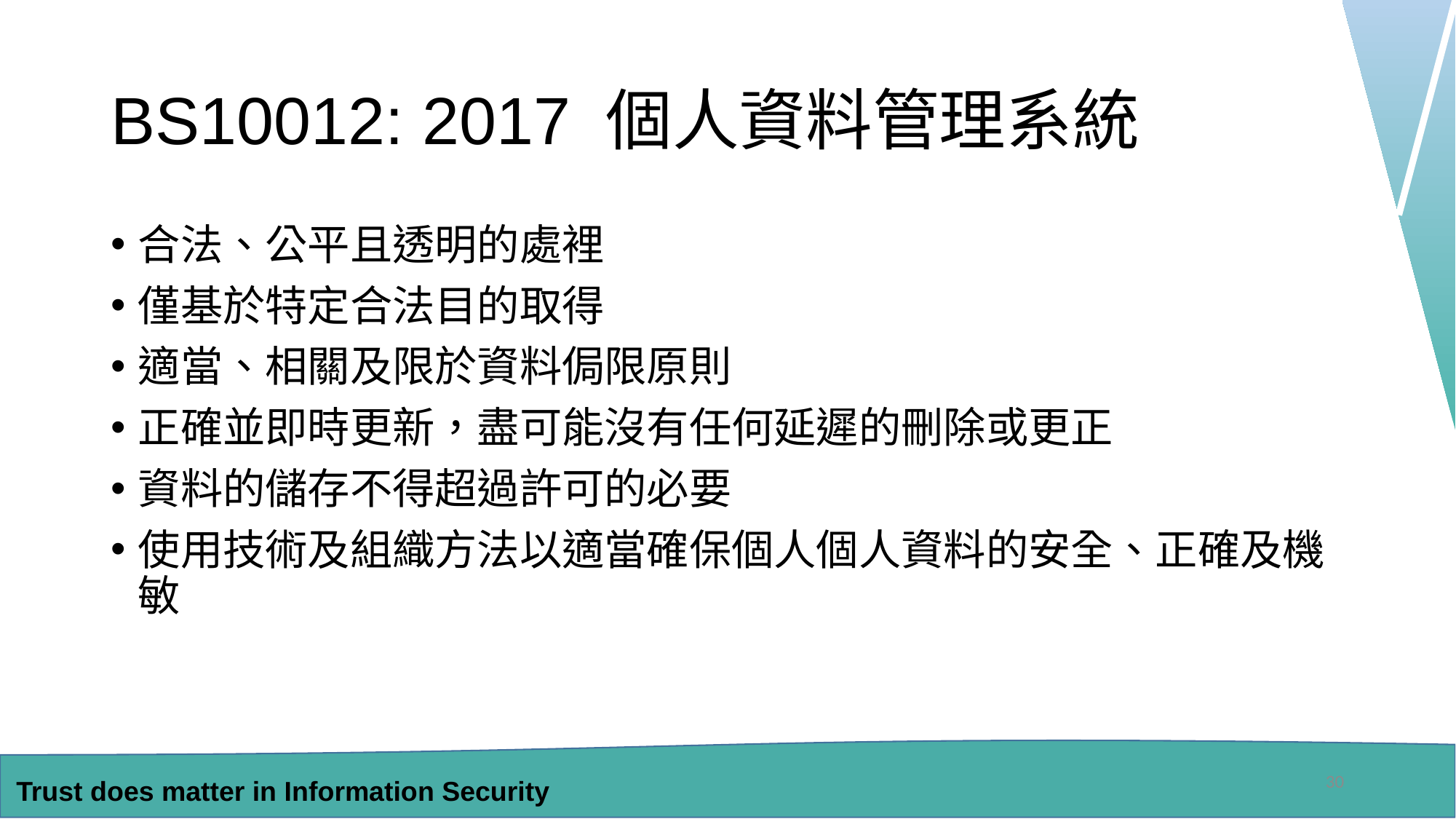

# BS10012: 2017 個人資料管理系統
合法、公平且透明的處裡
僅基於特定合法目的取得
適當、相關及限於資料侷限原則
正確並即時更新，盡可能沒有任何延遲的刪除或更正
資料的儲存不得超過許可的必要
使用技術及組織方法以適當確保個人個人資料的安全、正確及機敏
30